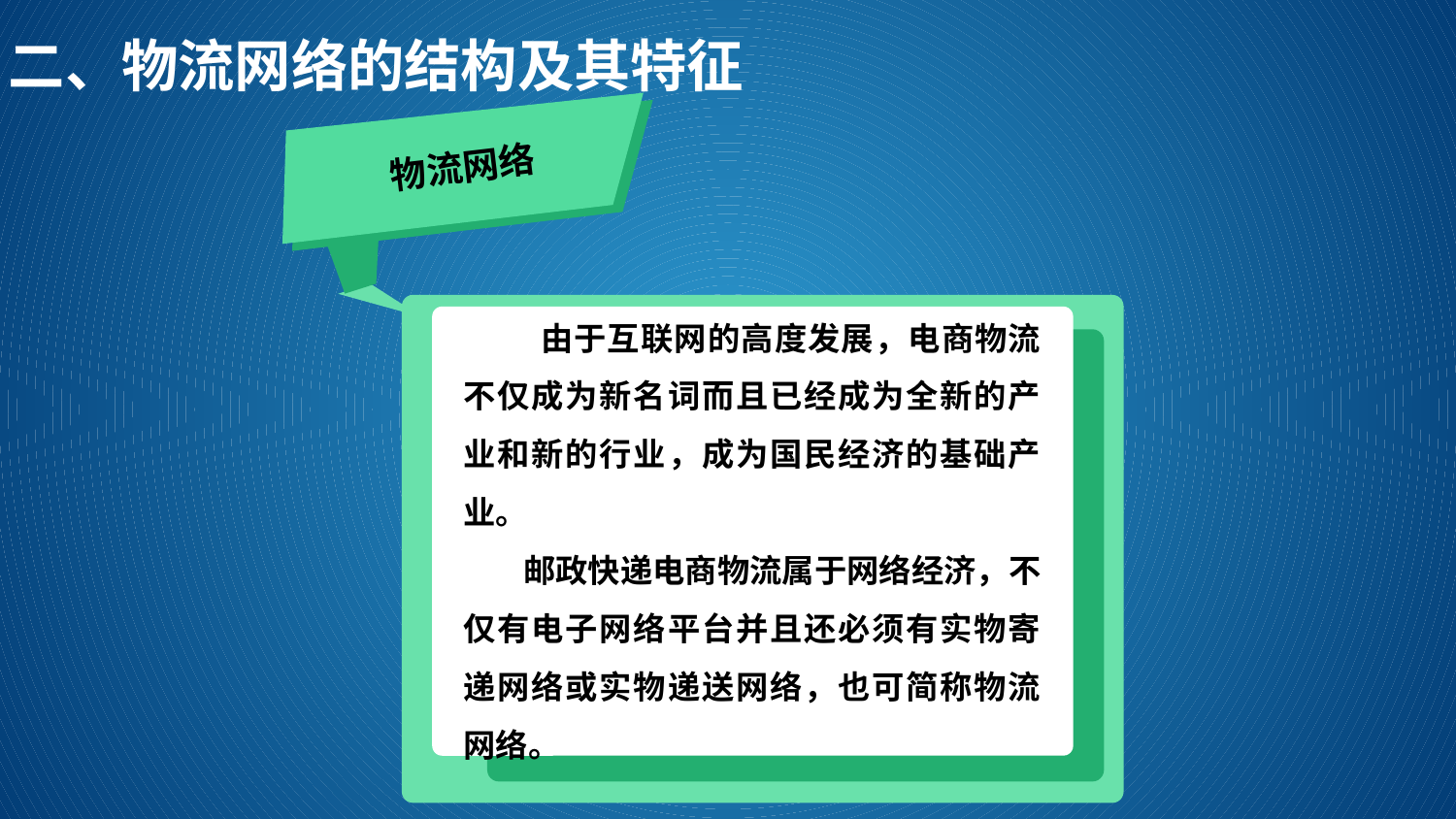

# 二、物流网络的结构及其特征

物流网络

        由于互联网的高度发展，电商物流不仅成为新名词而且已经成为全新的产业和新的行业，成为国民经济的基础产业。
       邮政快递电商物流属于网络经济，不仅有电子网络平台并且还必须有实物寄递网络或实物递送网络，也可简称物流网络。